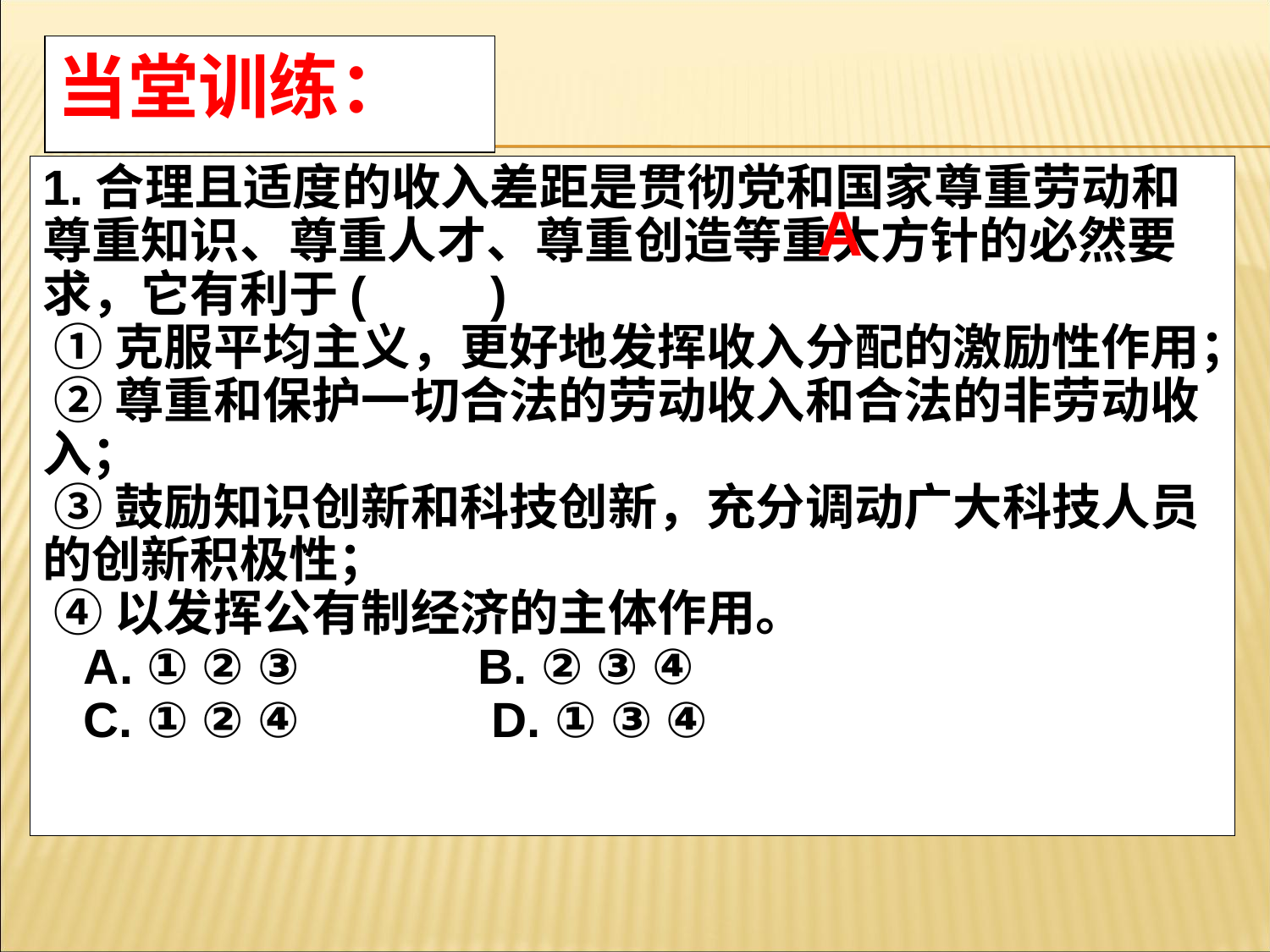

当堂训练：

1.合理且适度的收入差距是贯彻党和国家尊重劳动和尊重知识、尊重人才、尊重创造等重大方针的必然要求，它有利于(         )
 ①克服平均主义，更好地发挥收入分配的激励性作用；
 ②尊重和保护一切合法的劳动收入和合法的非劳动收入；
 ③鼓励知识创新和科技创新，充分调动广大科技人员的创新积极性；
 ④以发挥公有制经济的主体作用。
   A. ① ② ③             B. ② ③ ④
   C. ① ② ④              D. ① ③ ④

A